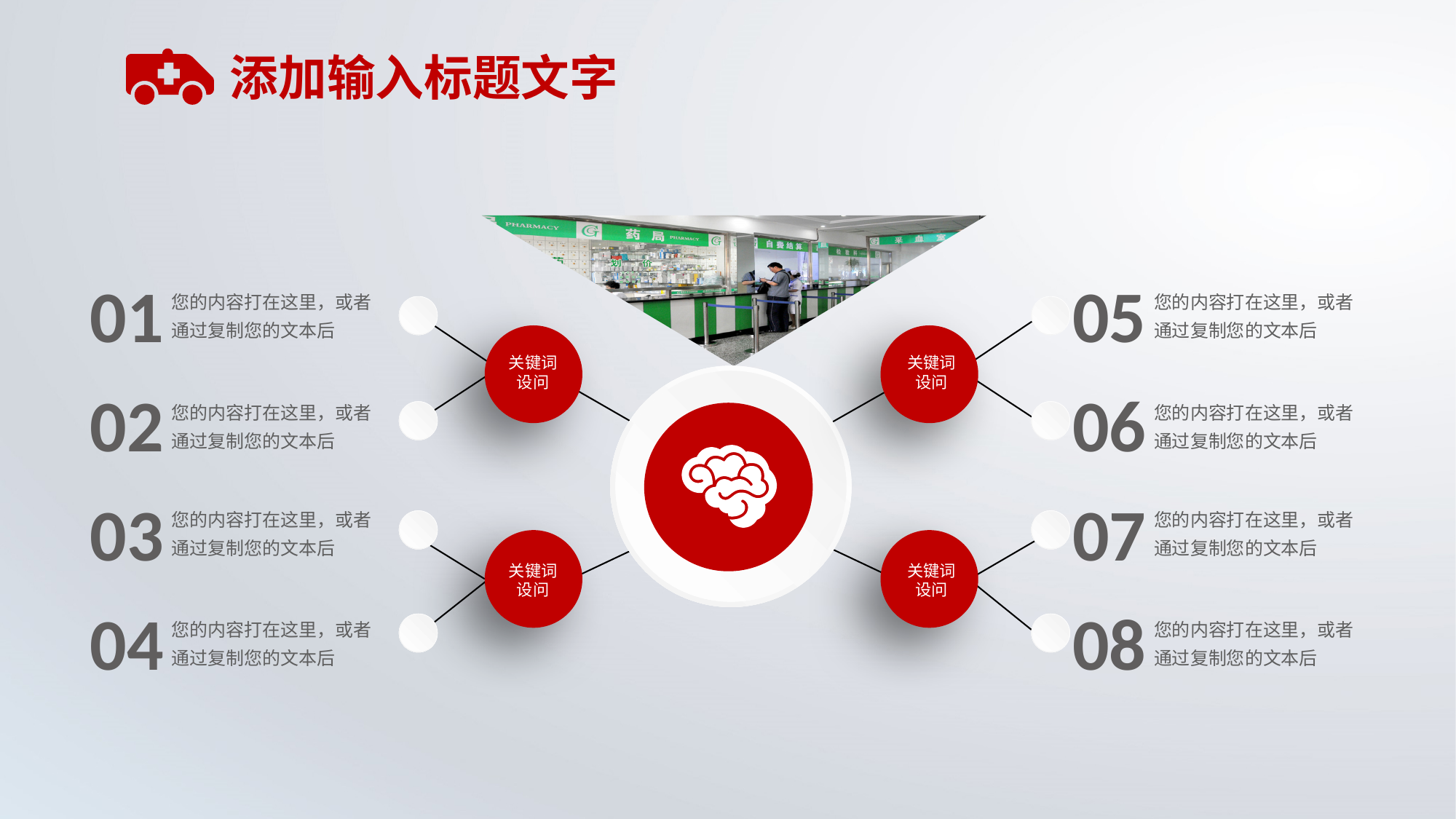

添加输入标题文字

01
05
您的内容打在这里，或者通过复制您的文本后
您的内容打在这里，或者通过复制您的文本后

关键词
设问
关键词
设问

02
06
您的内容打在这里，或者通过复制您的文本后
您的内容打在这里，或者通过复制您的文本后

03
07
您的内容打在这里，或者通过复制您的文本后
您的内容打在这里，或者通过复制您的文本后

关键词
设问
关键词
设问
04
08
您的内容打在这里，或者通过复制您的文本后
您的内容打在这里，或者通过复制您的文本后